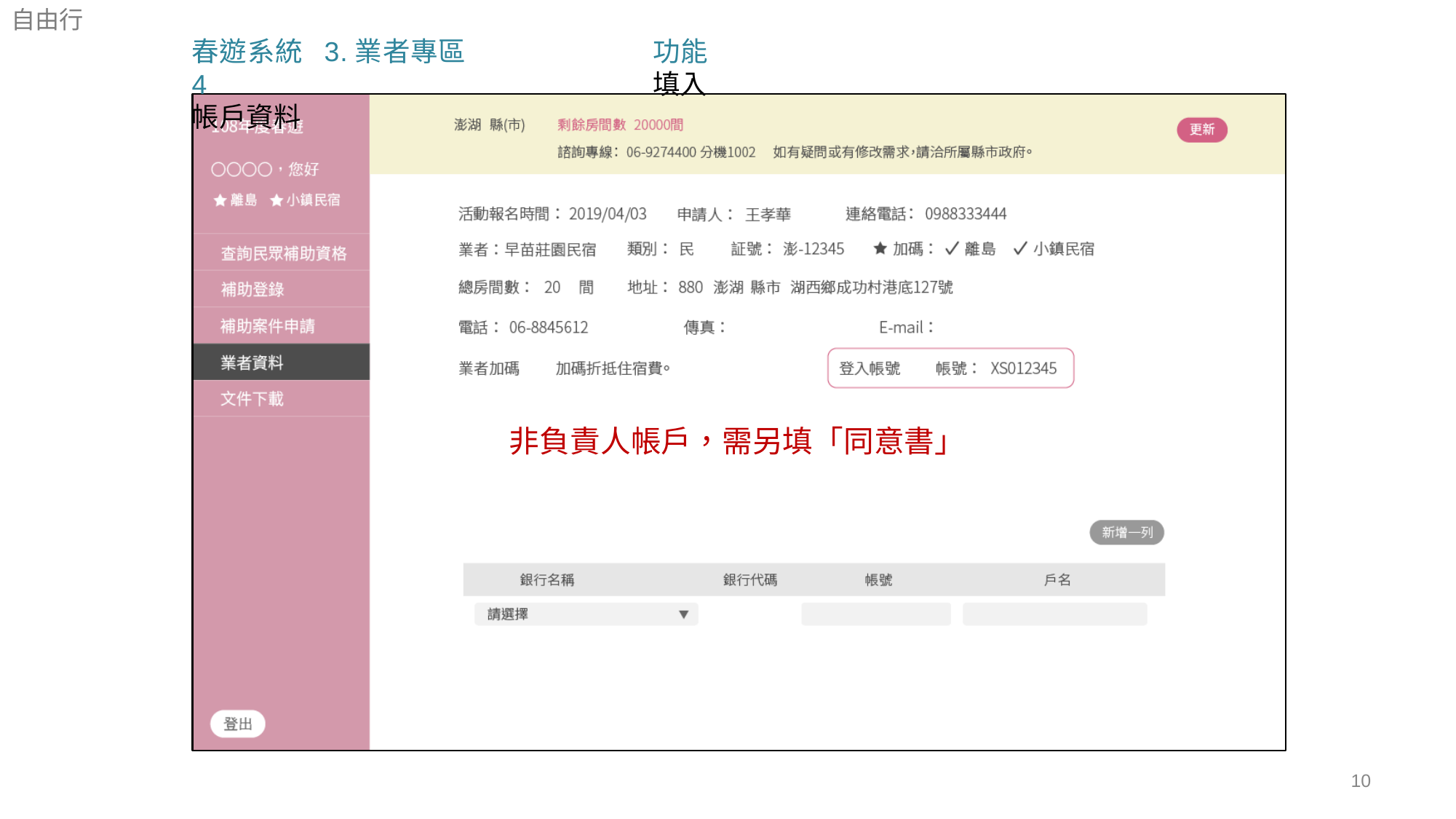

自由行
春遊系統  3.業者專區	功能4	填入帳戶資料

    非負責人帳戶，需另填「同意書」
10